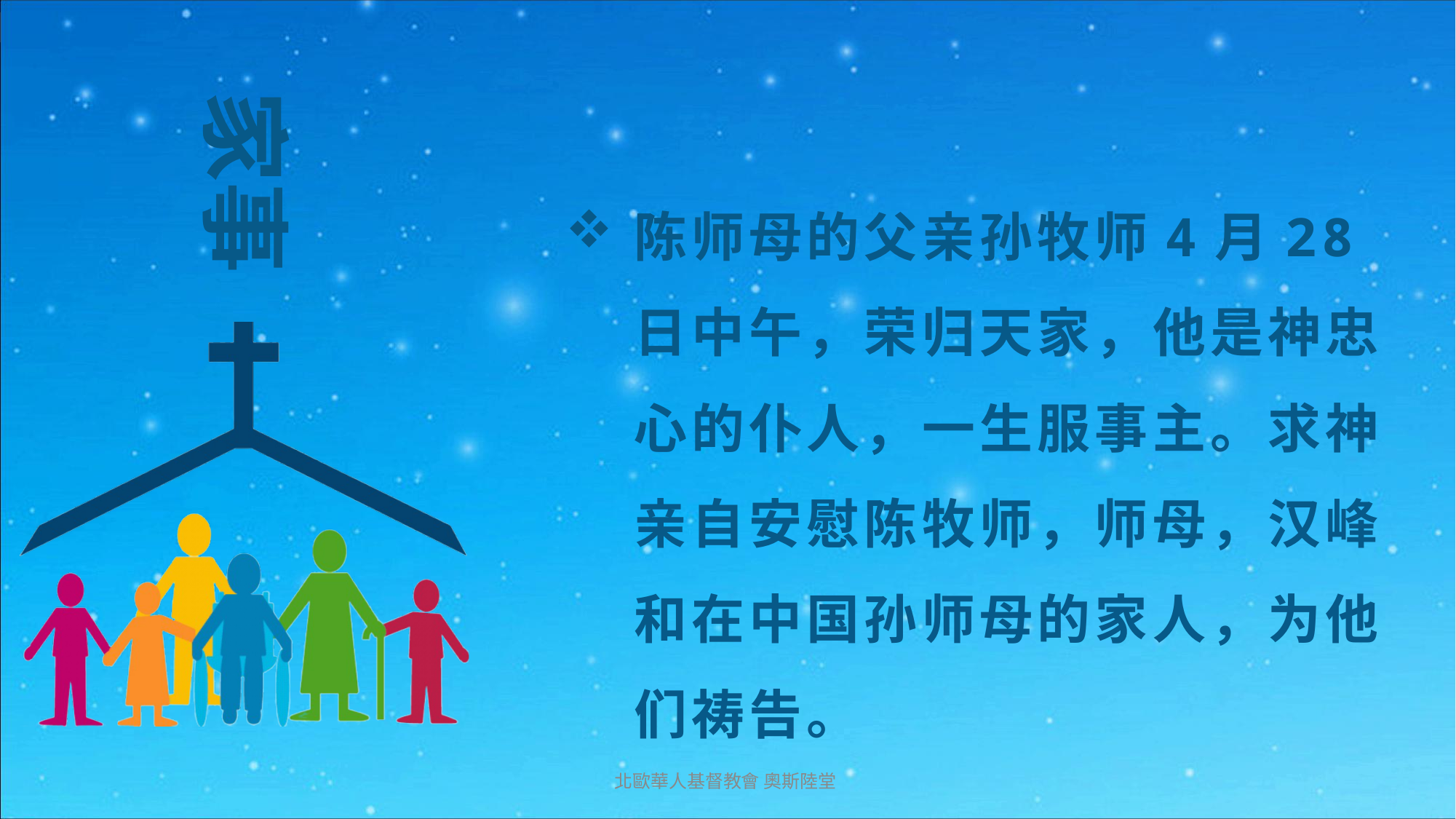

陈师母的父亲孙牧师4月28日中午，荣归天家，他是神忠心的仆人，一生服事主。求神亲自安慰陈牧师，师母，汉峰和在中国孙师母的家人，为他们祷告。
北歐華人基督教會 奧斯陸堂